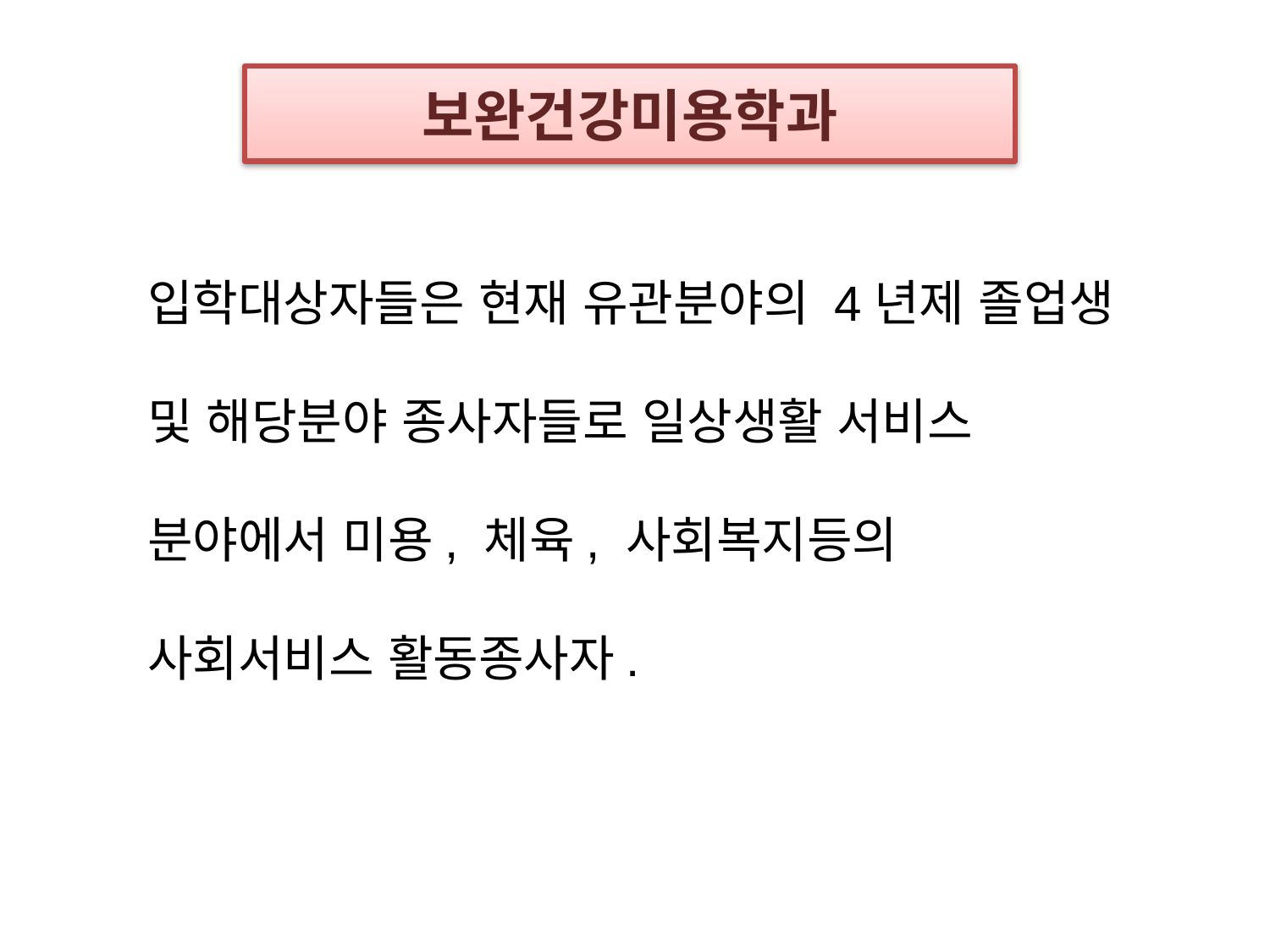

보완건강미용학과
입학대상자들은 현재 유관분야의 4년제 졸업생 및 해당분야 종사자들로 일상생활 서비스 분야에서 미용, 체육, 사회복지등의 사회서비스 활동종사자.